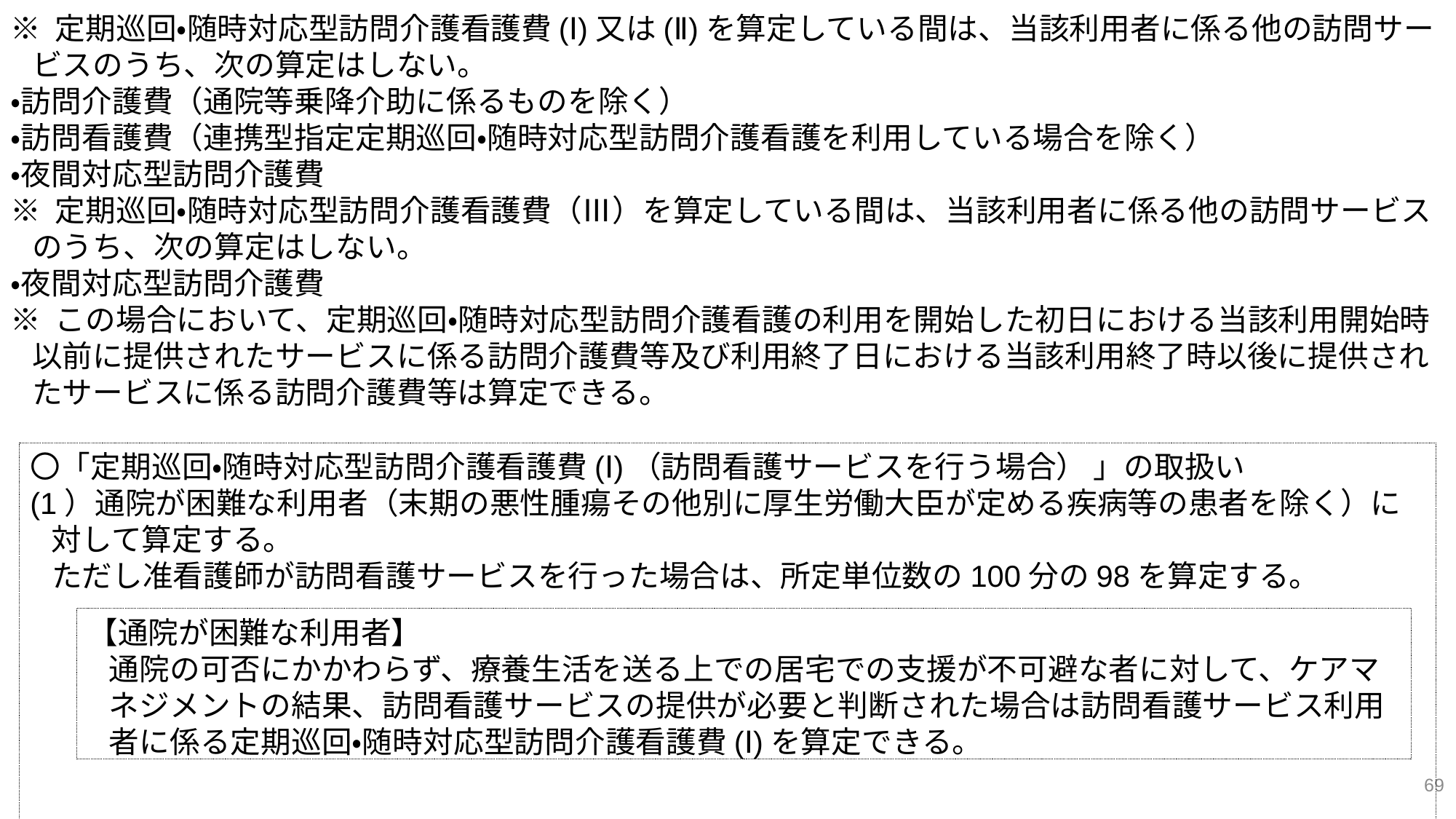

※ 定期巡回・随時対応型訪問介護看護費(Ⅰ)又は(Ⅱ)を算定している間は、当該利用者に係る他の訪問サービスのうち、次の算定はしない。
・訪問介護費（通院等乗降介助に係るものを除く）
・訪問看護費（連携型指定定期巡回・随時対応型訪問介護看護を利用している場合を除く）
・夜間対応型訪問介護費
※ 定期巡回・随時対応型訪問介護看護費（Ⅲ）を算定している間は、当該利用者に係る他の訪問サービスのうち、次の算定はしない。
・夜間対応型訪問介護費
※ この場合において、定期巡回・随時対応型訪問介護看護の利用を開始した初日における当該利用開始時以前に提供されたサービスに係る訪問介護費等及び利用終了日における当該利用終了時以後に提供されたサービスに係る訪問介護費等は算定できる。
〇「定期巡回・随時対応型訪問介護看護費(Ⅰ)（訪問看護サービスを行う場合） 」の取扱い
(1）通院が困難な利用者（末期の悪性腫瘍その他別に厚生労働大臣が定める疾病等の患者を除く）に対して算定する。
ただし准看護師が訪問看護サービスを行った場合は、所定単位数の100分の98を算定する。

【通院が困難な利用者】
通院の可否にかかわらず、療養生活を送る上での居宅での支援が不可避な者に対して、ケアマネジメントの結果、訪問看護サービスの提供が必要と判断された場合は訪問看護サービス利用者に係る定期巡回・随時対応型訪問介護看護費(Ⅰ)を算定できる。
69